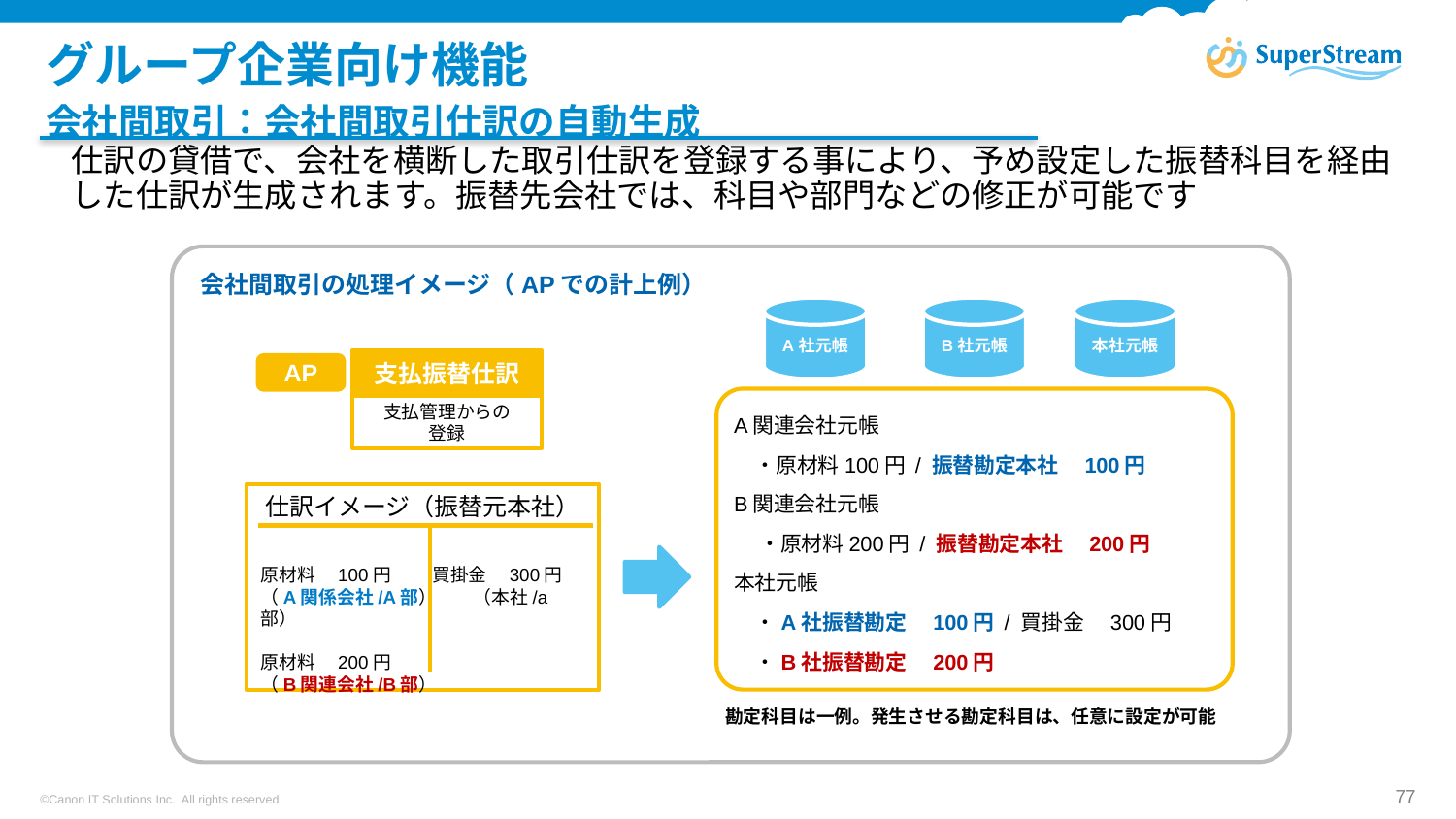

# グループ企業向け機能
会社間取引：会社間取引仕訳の自動生成

仕訳の貸借で、会社を横断した取引仕訳を登録する事により、予め設定した振替科目を経由した仕訳が生成されます。振替先会社では、科目や部門などの修正が可能です

会社間取引の処理イメージ（APでの計上例）
A社元帳
B社元帳
本社元帳
支払振替仕訳
AP
A関連会社元帳
　・原材料100円 / 振替勘定本社　100円
B関連会社元帳
　 ・原材料200円 / 振替勘定本社　200円
本社元帳
　・A社振替勘定　100円 / 買掛金　300円
　・B社振替勘定　200円

支払管理からの
登録
仕訳イメージ（振替元本社）

原材料　100円          買掛金　300円
（A関係会社/A部）　　（本社/a部）

原材料　200円
（B関連会社/B部）

勘定科目は一例。発生させる勘定科目は、任意に設定が可能
©Canon IT Solutions Inc.  All rights reserved.
77